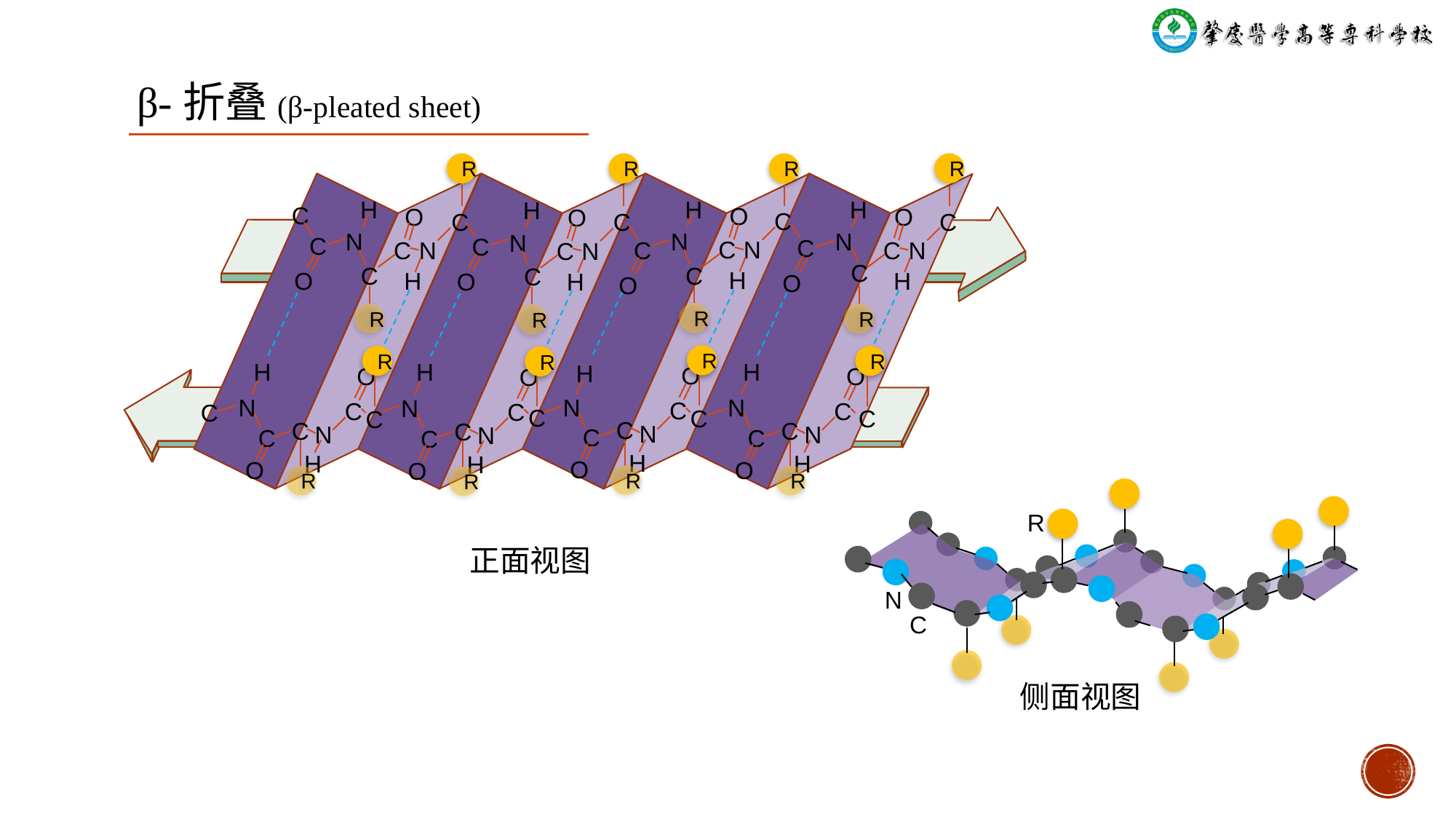

β-折叠(β-pleated sheet)

R
R
R
R

H
H
H
H
C
O
O
O
O
C
C
C
C

N
N
N
N
C
C
C
N
C
N
N
C
C
C
N
C
C
C
C
C
H
H
H
O
H
O
O
O
R
R
R
R
R
R
R
R
H
H
H
H
O
O
O
O

N
N
N
N
C
C
C
C
C
C
C
C
C
C
C
C
C
N
N
N
N
C
C
C
C
H
H
H
H
O
O
O
O
R
R
R
R

R

N

C

正面视图
侧面视图